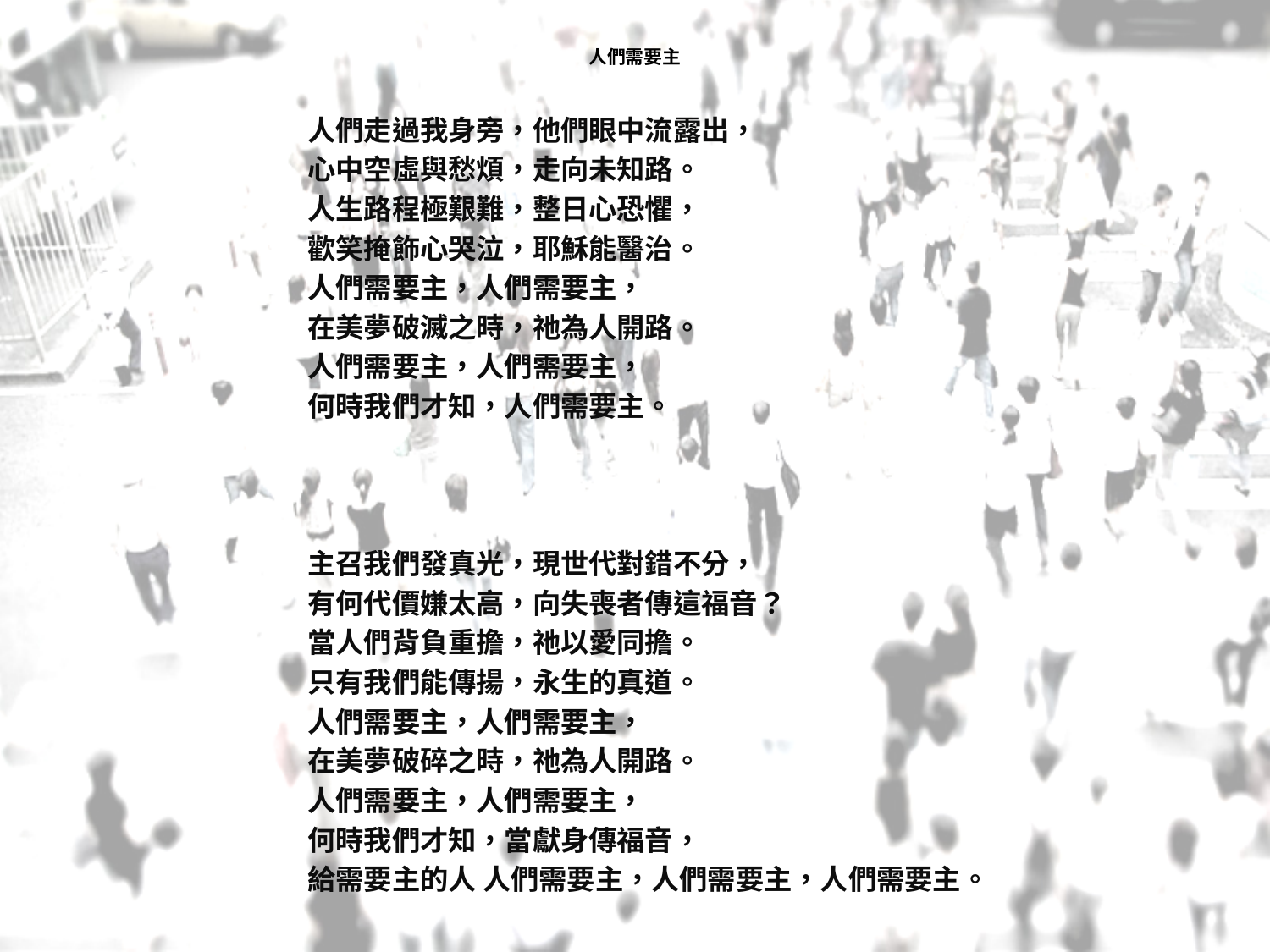

# 人們需要主
人們走過我身旁，他們眼中流露出，
心中空虛與愁煩，走向未知路。
人生路程極艱難，整日心恐懼，
歡笑掩飾心哭泣，耶穌能醫治。
人們需要主，人們需要主，
在美夢破滅之時，祂為人開路。
人們需要主，人們需要主，
何時我們才知，人們需要主。

主召我們發真光，現世代對錯不分，
有何代價嫌太高，向失喪者傳這福音？
當人們背負重擔，祂以愛同擔。
只有我們能傳揚，永生的真道。
人們需要主，人們需要主，
在美夢破碎之時，祂為人開路。
人們需要主，人們需要主，
何時我們才知，當獻身傳福音，
給需要主的人 人們需要主，人們需要主，人們需要主。